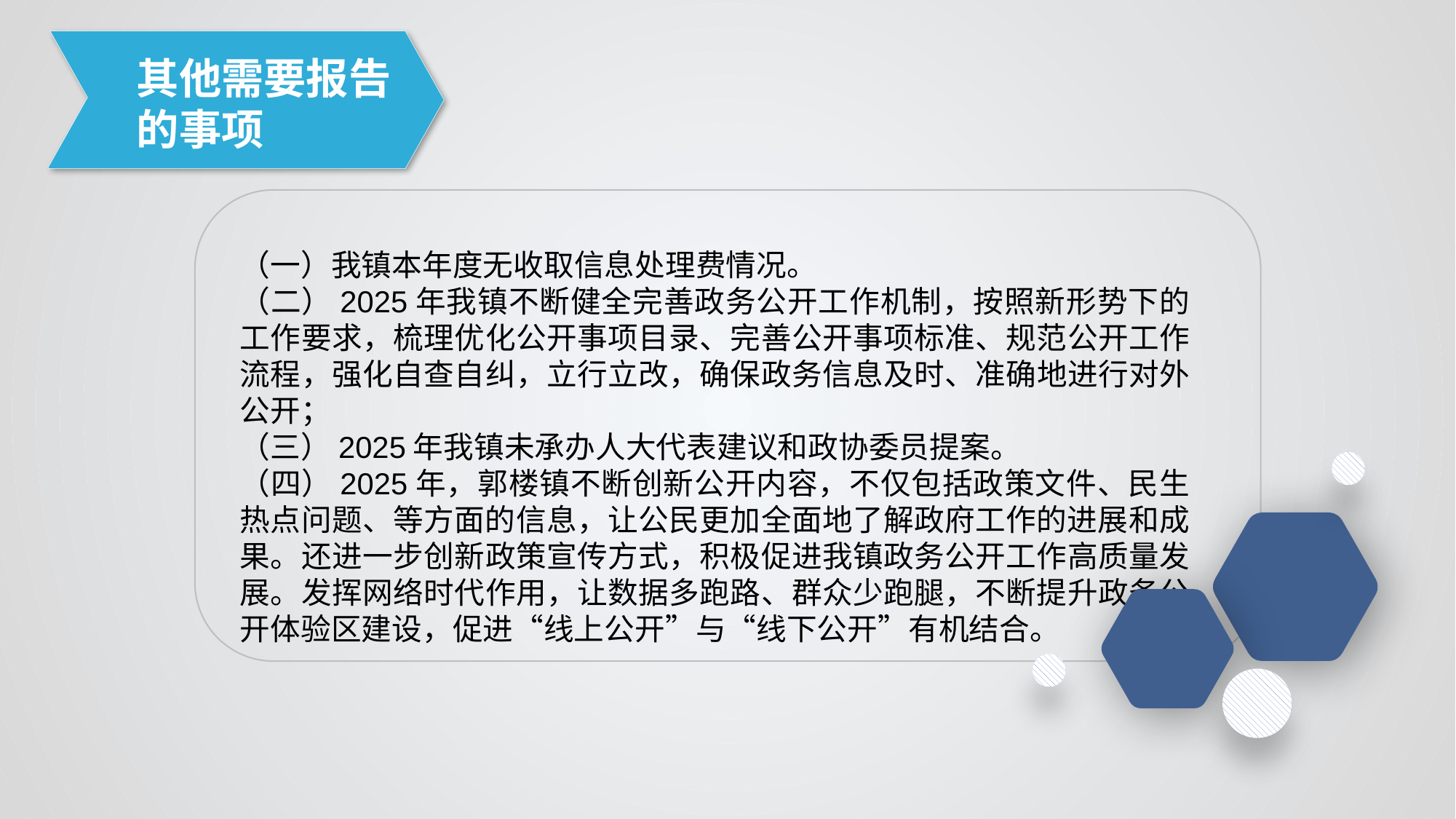

其他需要报告的事项
总体情况

（一）我镇本年度无收取信息处理费情况。
（二）2025年我镇不断健全完善政务公开工作机制，按照新形势下的工作要求，梳理优化公开事项目录、完善公开事项标准、规范公开工作流程，强化自查自纠，立行立改，确保政务信息及时、准确地进行对外公开；
（三）2025年我镇未承办人大代表建议和政协委员提案。
（四）2025年，郭楼镇不断创新公开内容，不仅包括政策文件、民生热点问题、等方面的信息，让公民更加全面地了解政府工作的进展和成果。还进一步创新政策宣传方式，积极促进我镇政务公开工作高质量发展。发挥网络时代作用，让数据多跑路、群众少跑腿，不断提升政务公开体验区建设，促进“线上公开”与“线下公开”有机结合。